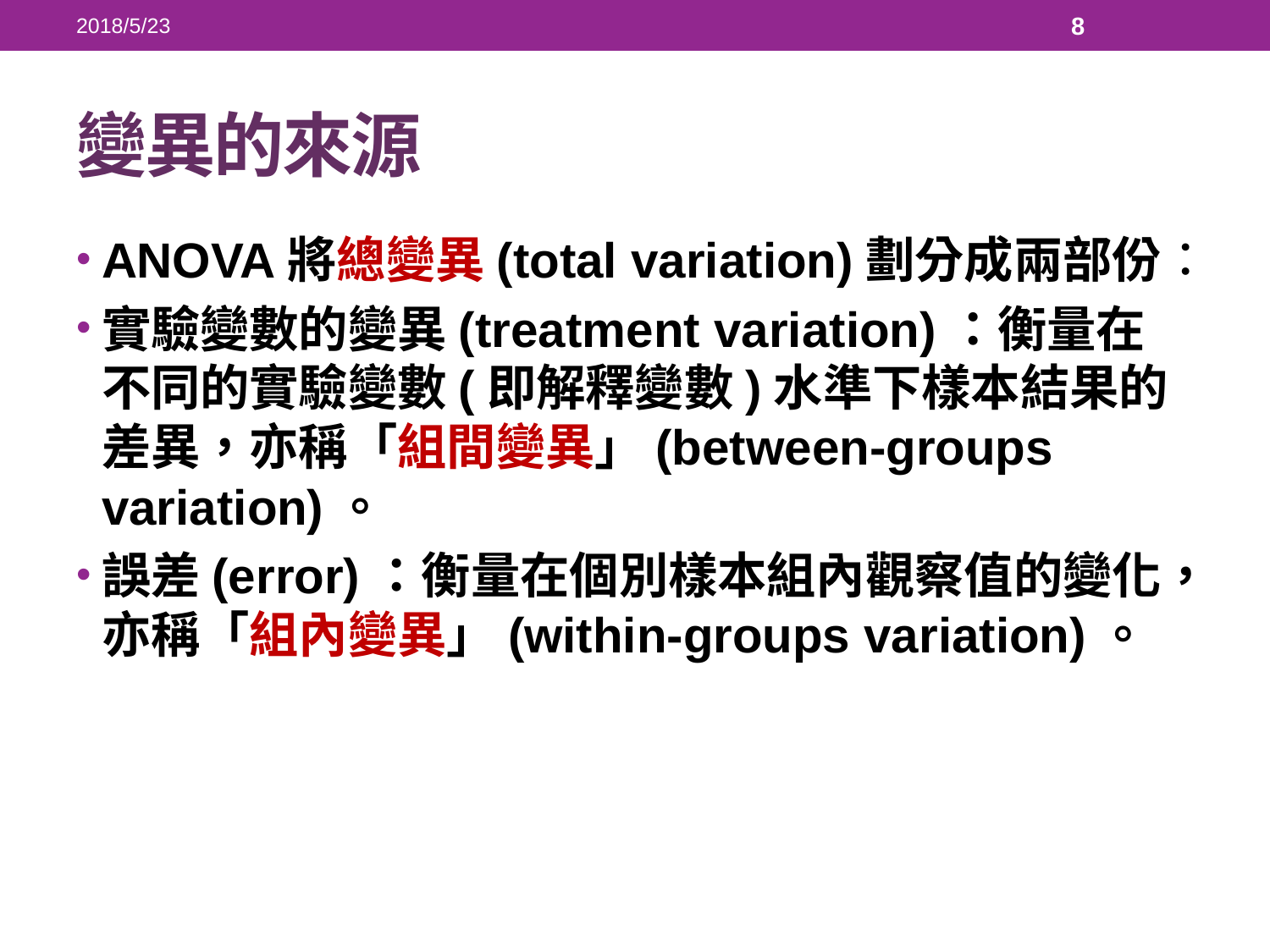

2018/5/23
8
# 變異的來源
ANOVA將總變異(total variation)劃分成兩部份：
實驗變數的變異(treatment variation)：衡量在不同的實驗變數(即解釋變數)水準下樣本結果的差異，亦稱「組間變異」(between-groups variation)。
誤差(error)：衡量在個別樣本組內觀察值的變化，亦稱「組內變異」(within-groups variation)。